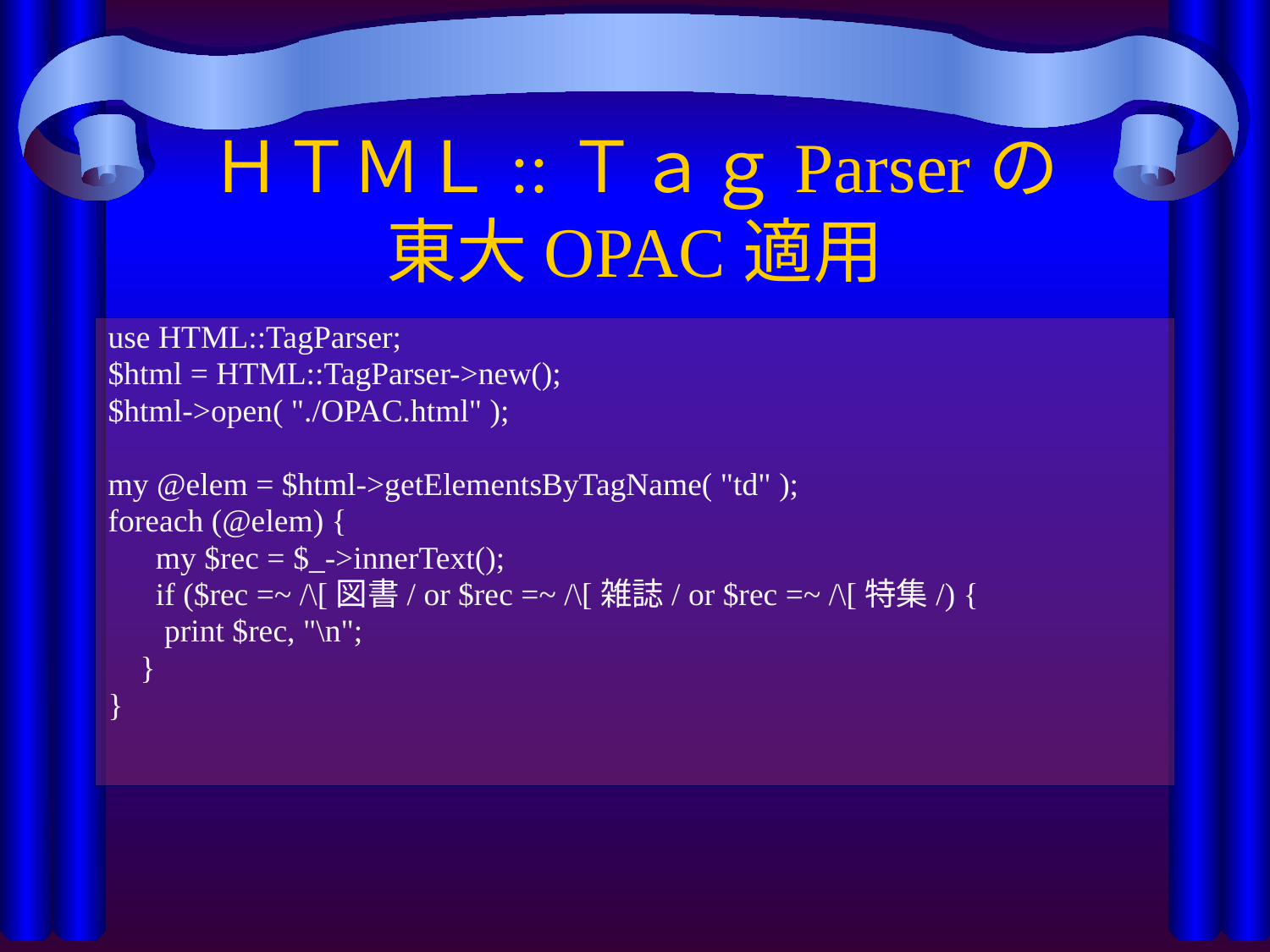

# ＨＴＭＬ::ＴａｇParserの 東大OPAC適用
use HTML::TagParser;
$html = HTML::TagParser->new();
$html->open( "./OPAC.html" );

my @elem = $html->getElementsByTagName( "td" );
foreach (@elem) {
	my $rec = $_->innerText();
	if ($rec =~ /\[図書/ or $rec =~ /\[雑誌/ or $rec =~ /\[特集/) {
       print $rec, "\n";
    }
}